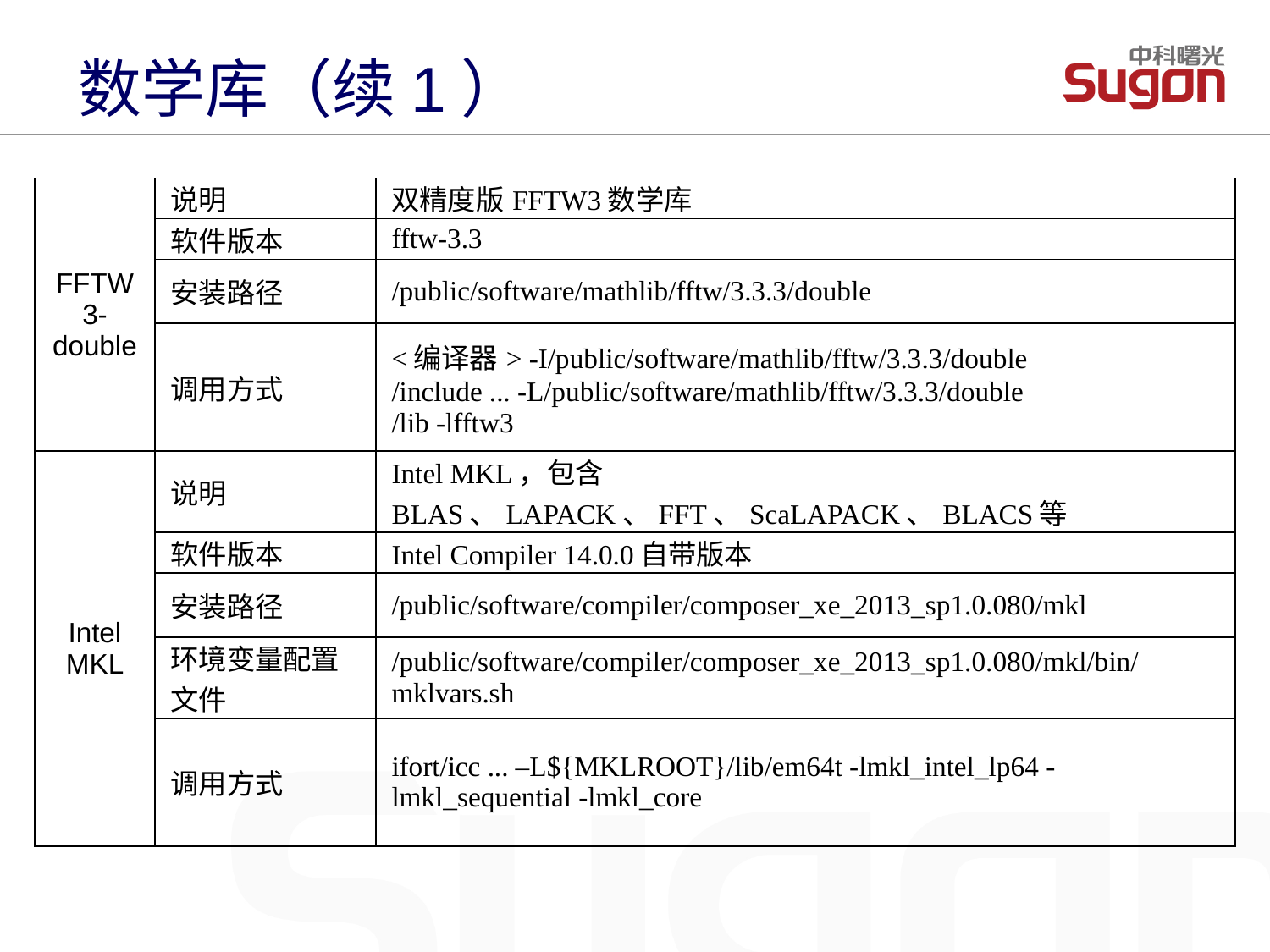

数学库（续1）
| FFTW3-double | 说明 | 双精度版FFTW3数学库 |
| --- | --- | --- |
|  | 软件版本 | fftw-3.3 |
|  | 安装路径 | /public/software/mathlib/fftw/3.3.3/double |
|  | 调用方式 | <编译器> -I/public/software/mathlib/fftw/3.3.3/double /include ... -L/public/software/mathlib/fftw/3.3.3/double /lib -lfftw3 |
| Intel MKL | 说明 | Intel MKL，包含BLAS、LAPACK、FFT、ScaLAPACK、BLACS等 |
|  | 软件版本 | Intel Compiler 14.0.0自带版本 |
|  | 安装路径 | /public/software/compiler/composer\_xe\_2013\_sp1.0.080/mkl |
|  | 环境变量配置文件 | /public/software/compiler/composer\_xe\_2013\_sp1.0.080/mkl/bin/mklvars.sh |
|  | 调用方式 | ifort/icc ... –L${MKLROOT}/lib/em64t -lmkl\_intel\_lp64 -lmkl\_sequential -lmkl\_core |